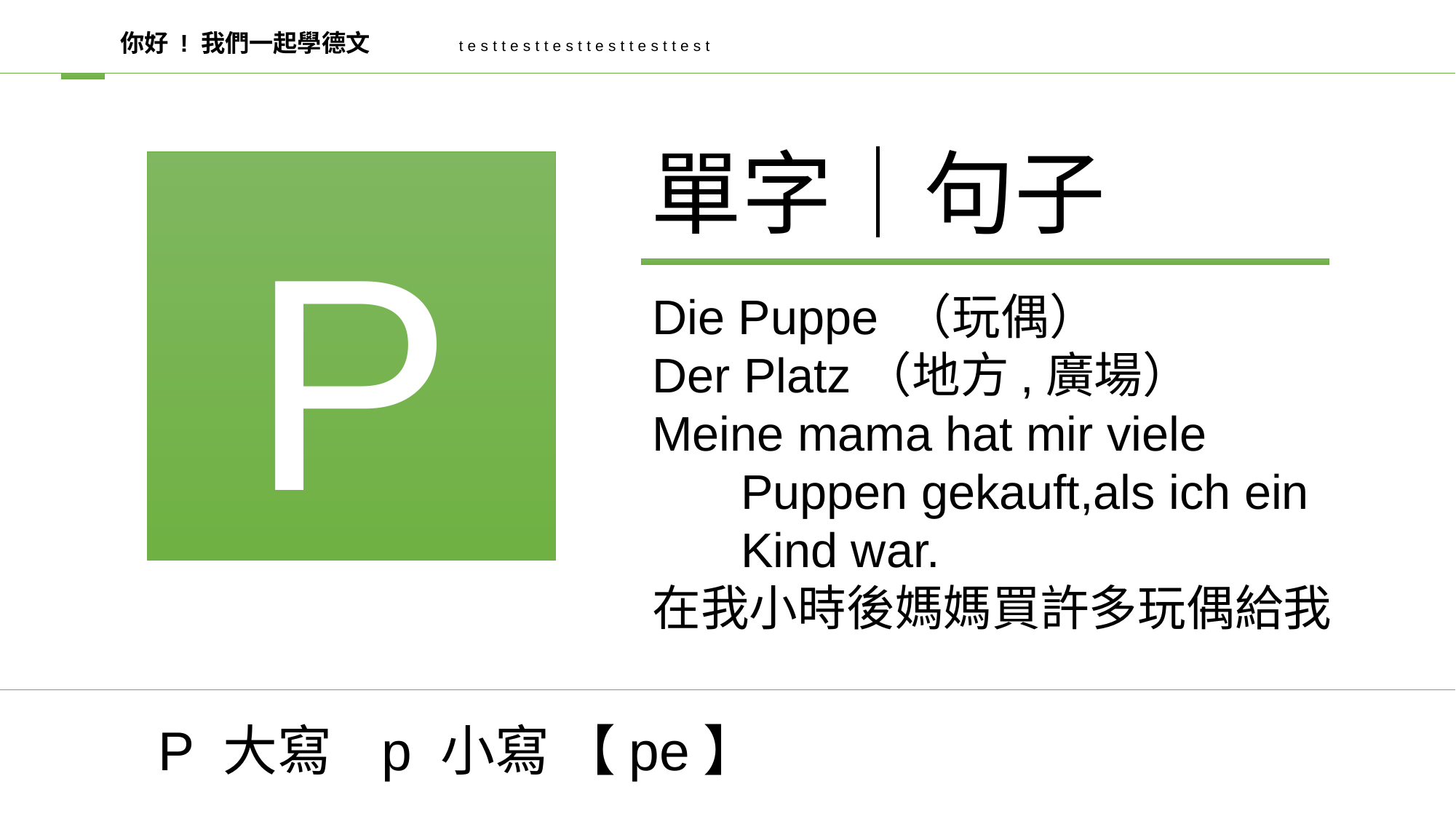

你好 ! 我們一起學德文
testtesttesttesttesttest

單字│句子

P

Die Puppe （玩偶）
Der Platz（地方,廣場）
Meine mama hat mir viele Puppen gekauft,als ich ein Kind war.
在我小時後媽媽買許多玩偶給我

P 大寫   p 小寫 【pe】